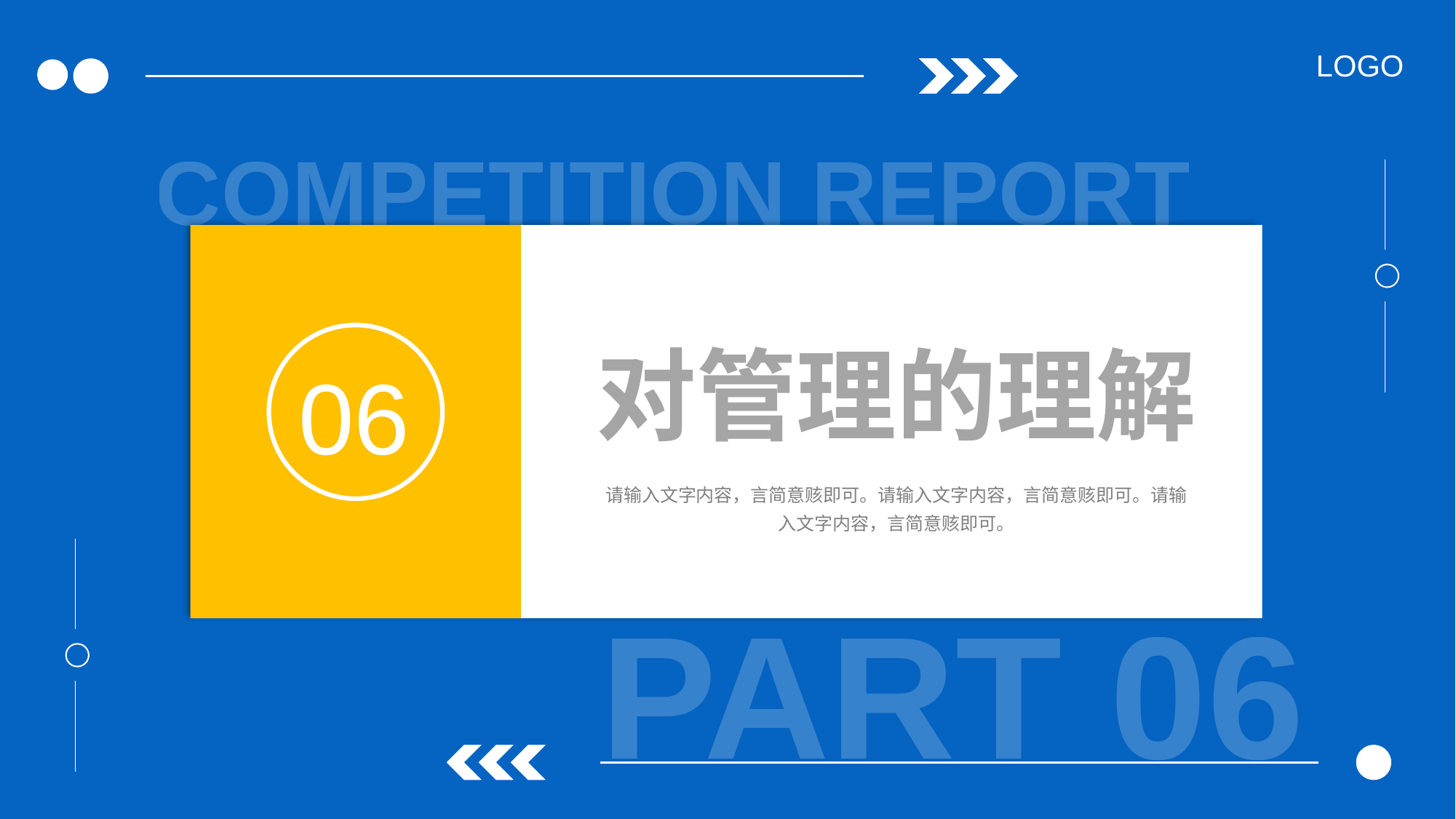

LOGO

COMPETITION REPORT

06
对管理的理解
请输入文字内容，言简意赅即可。请输入文字内容，言简意赅即可。请输入文字内容，言简意赅即可。
PART 06